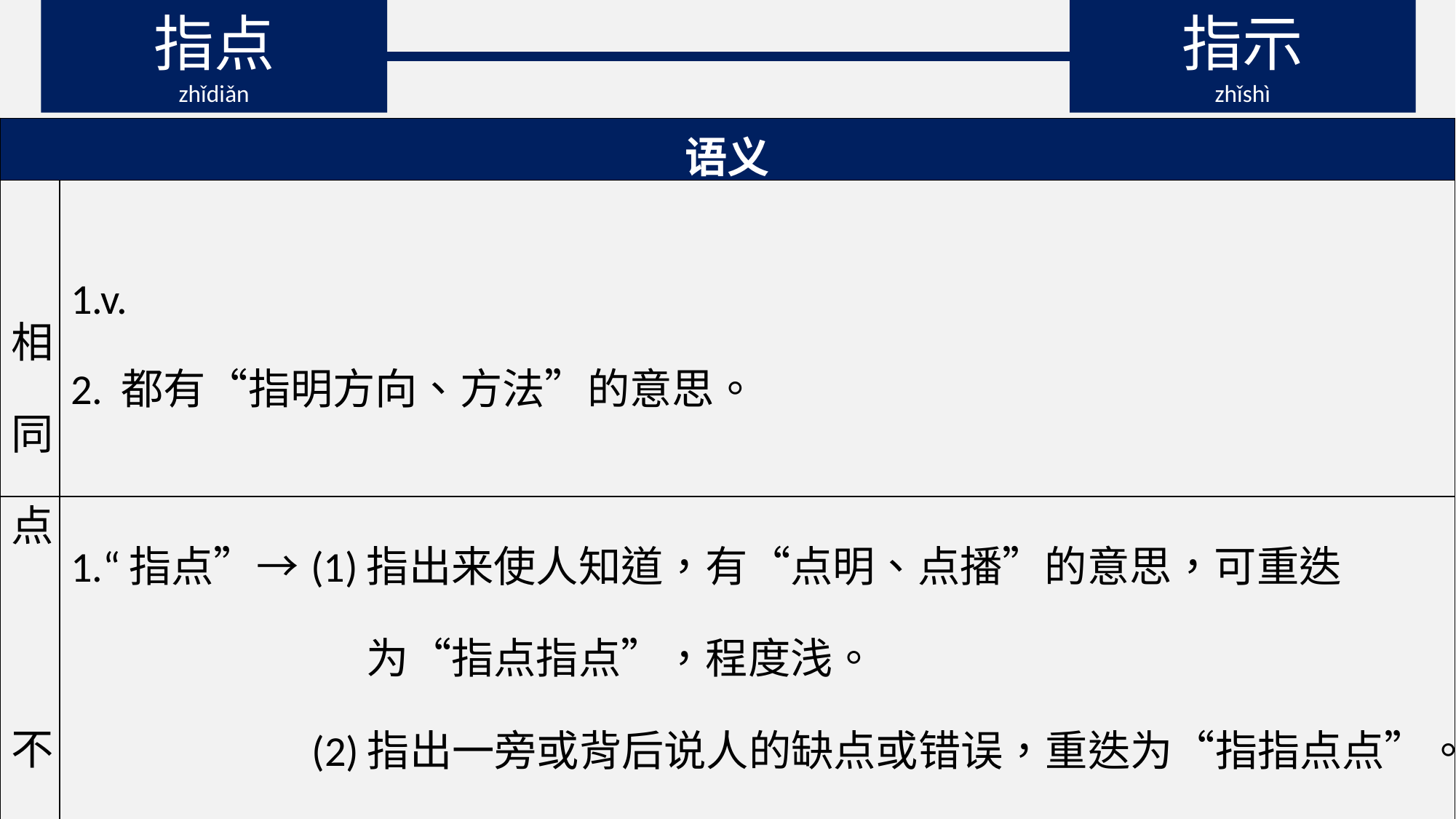

指点
zhǐdiǎn
指示
zhǐshì
| 语义 |  |
| --- | --- |
| 相同点 | 1.v. 2. 都有“指明方向、方法”的意思。 |
| 不同点 | 1.“指点”→(1)指出来使人知道，有“点明、点播”的意思，可重迭 为“指点指点”，程度浅。 (2)指出一旁或背后说人的缺点或错误，重迭为“指指点点”。 3.“指示”→(1)指明处理问题的原则和方法，多用于上级对下级或长 辈对晚辈，程度深。 (2)可以当n.，指给下级下达的文件或口头指示下级的话。 |